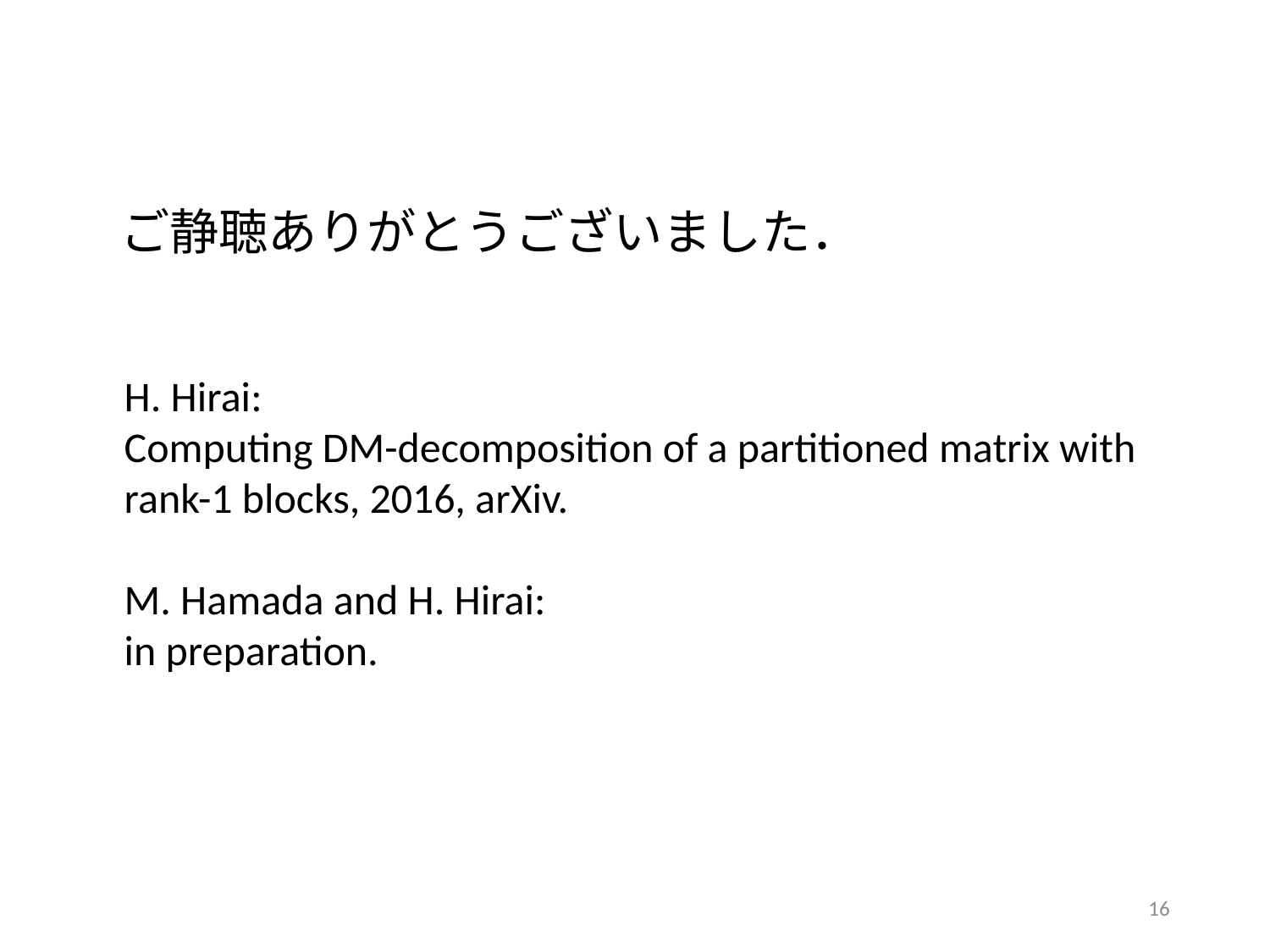

ご静聴ありがとうございました．
H. Hirai:
Computing DM-decomposition of a partitioned matrix with rank-1 blocks, 2016, arXiv.

M. Hamada and H. Hirai:
in preparation.
16